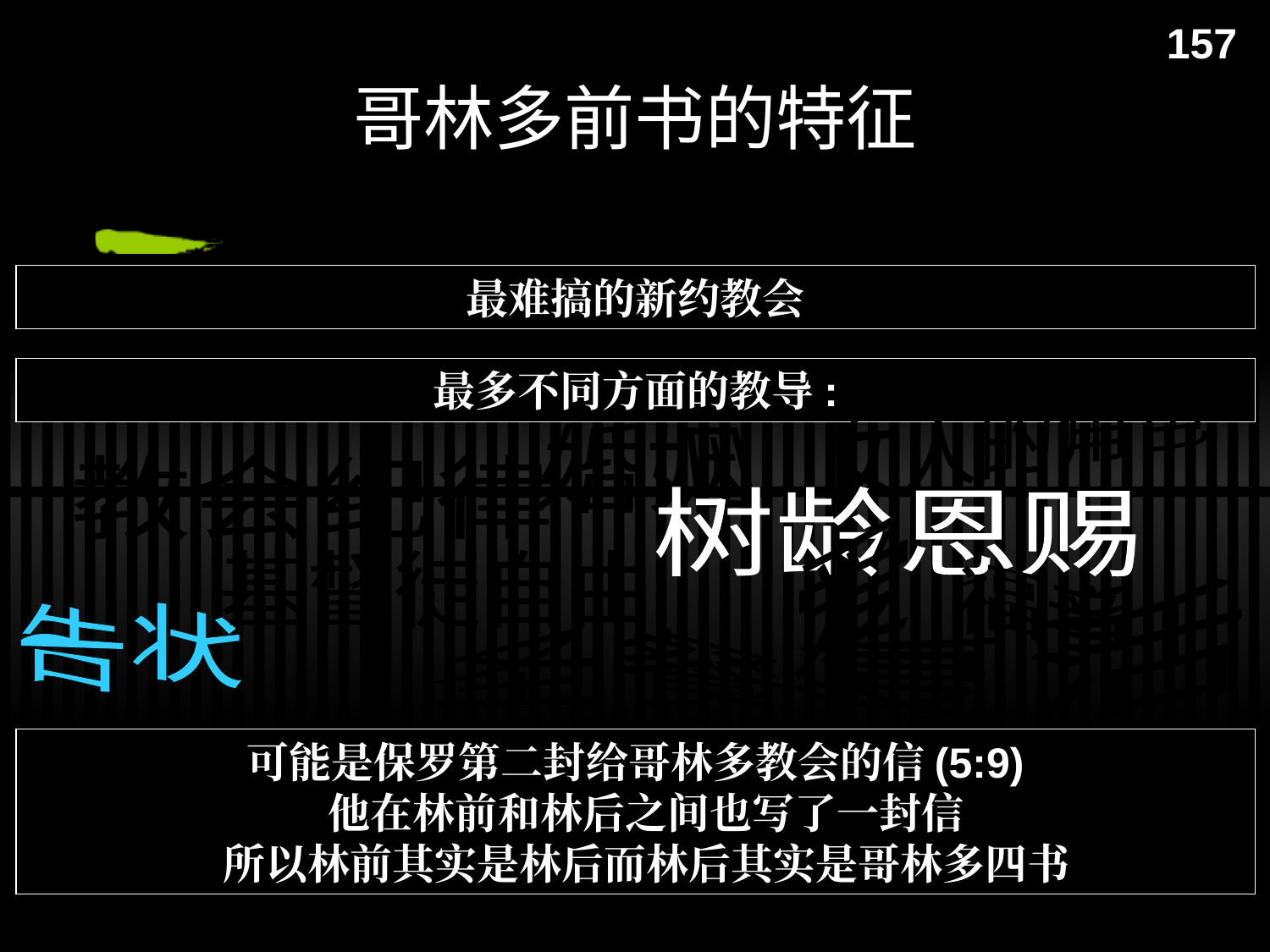

157
哥林多前书的特征
最难搞的新约教会
最多不同方面的教导:
女人的角色
婚姻
教会纪律
树龄恩赐
爱
基督徒自由
福音
复活
告状
圣餐
可能是保罗第二封给哥林多教会的信(5:9)
 他在林前和林后之间也写了一封信
 所以林前其实是林后而林后其实是哥林多四书